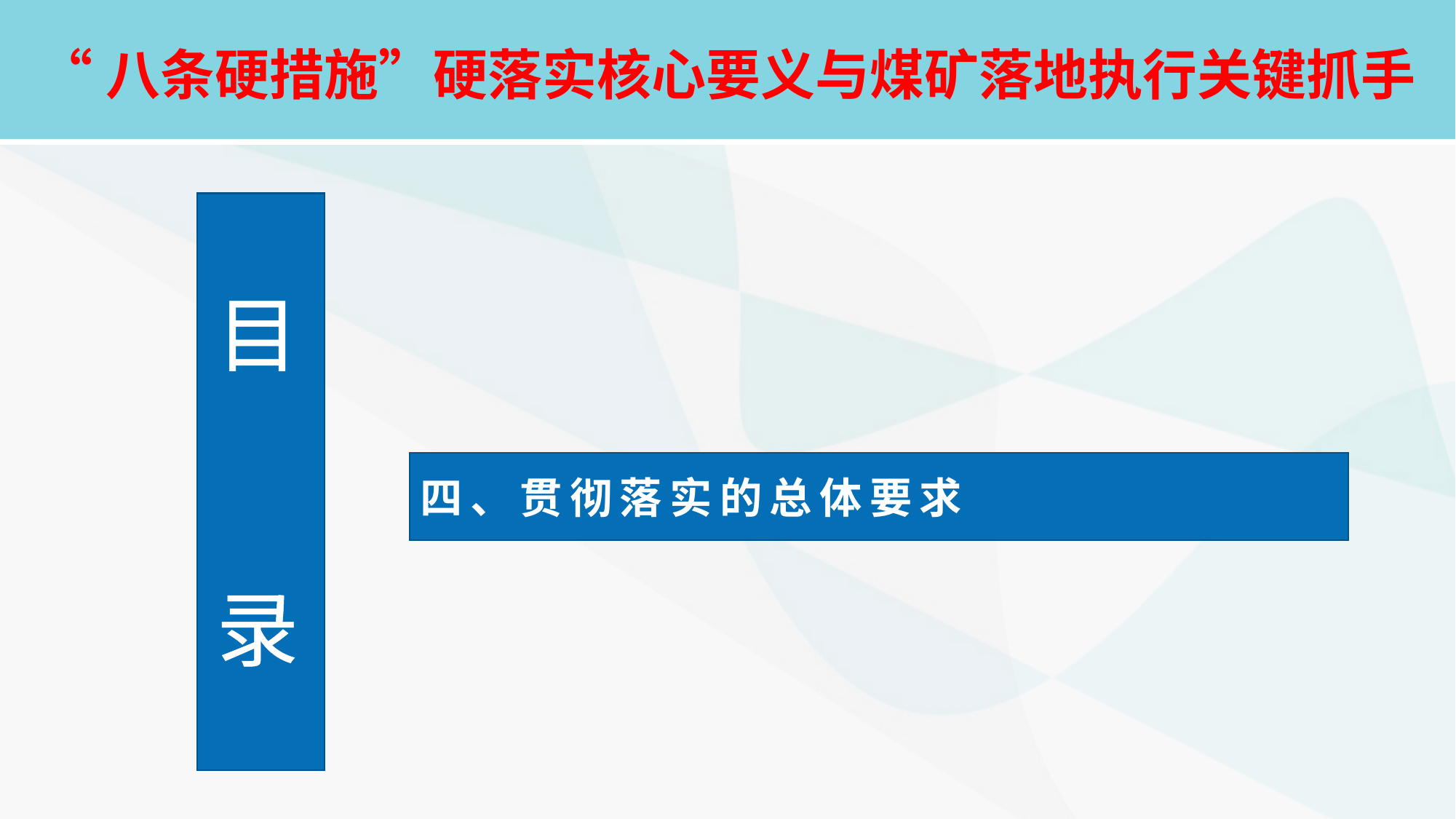

# “八条硬措施”硬落实核心要义与煤矿落地执行关键抓手

目

录
四、贯彻落实的总体要求